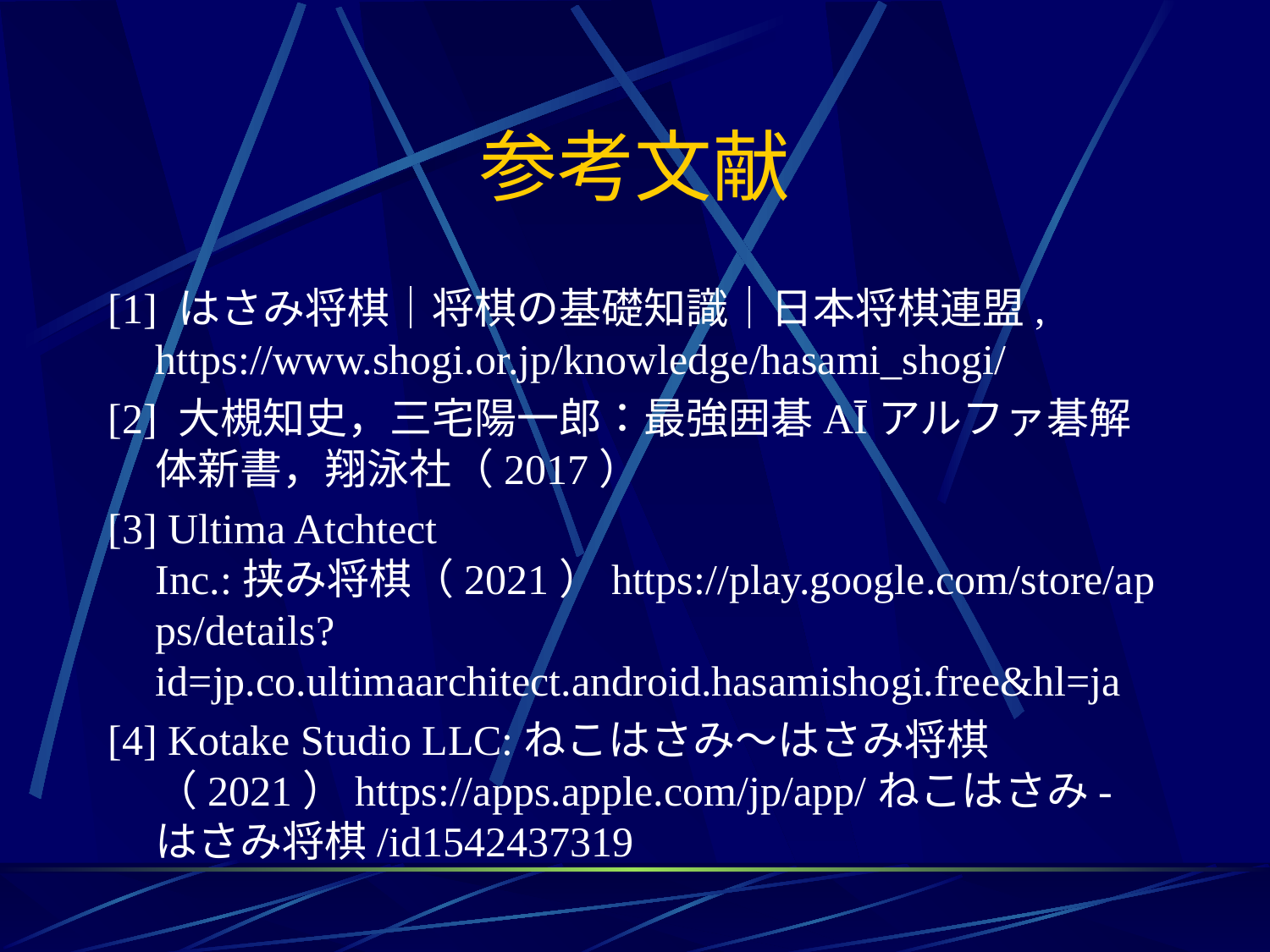

# 参考文献
[1] はさみ将棋｜将棋の基礎知識｜日本将棋連盟, https://www.shogi.or.jp/knowledge/hasami_shogi/
[2] 大槻知史，三宅陽一郎：最強囲碁AĪアルファ碁解体新書，翔泳社（2017）
[3] Ultima Atchtect Inc.:挟み将棋（2021）https://play.google.com/store/apps/details?id=jp.co.ultimaarchitect.android.hasamishogi.free&hl=ja
[4] Kotake Studio LLC:ねこはさみ～はさみ将棋（2021）https://apps.apple.com/jp/app/ねこはさみ-はさみ将棋/id1542437319